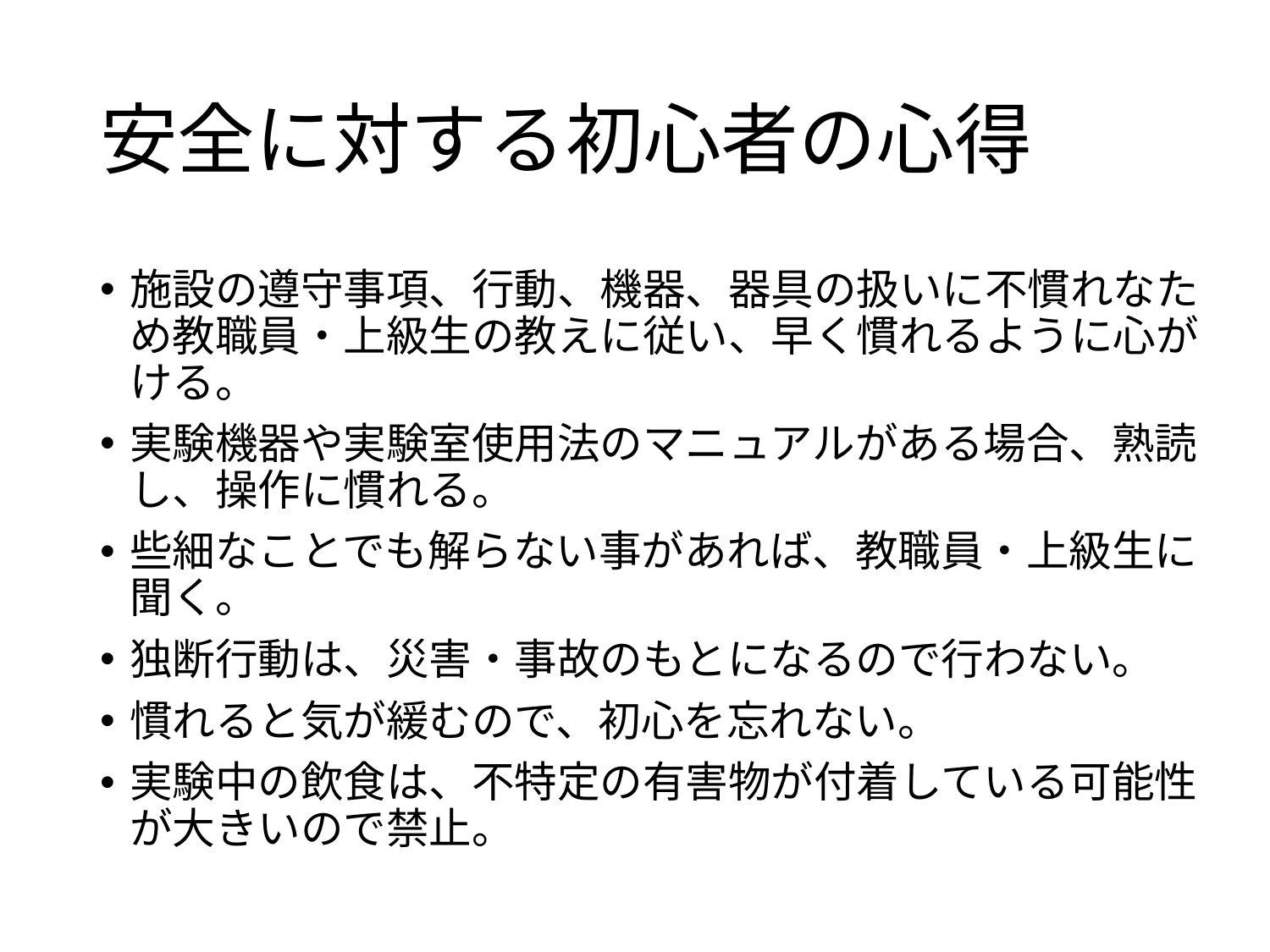

# 安全に対する初心者の心得
施設の遵守事項、行動、機器、器具の扱いに不慣れなため教職員・上級生の教えに従い、早く慣れるように心がける。
実験機器や実験室使用法のマニュアルがある場合、熟読し、操作に慣れる。
些細なことでも解らない事があれば、教職員・上級生に聞く。
独断行動は、災害・事故のもとになるので行わない。
慣れると気が緩むので、初心を忘れない。
実験中の飲食は、不特定の有害物が付着している可能性が大きいので禁止。